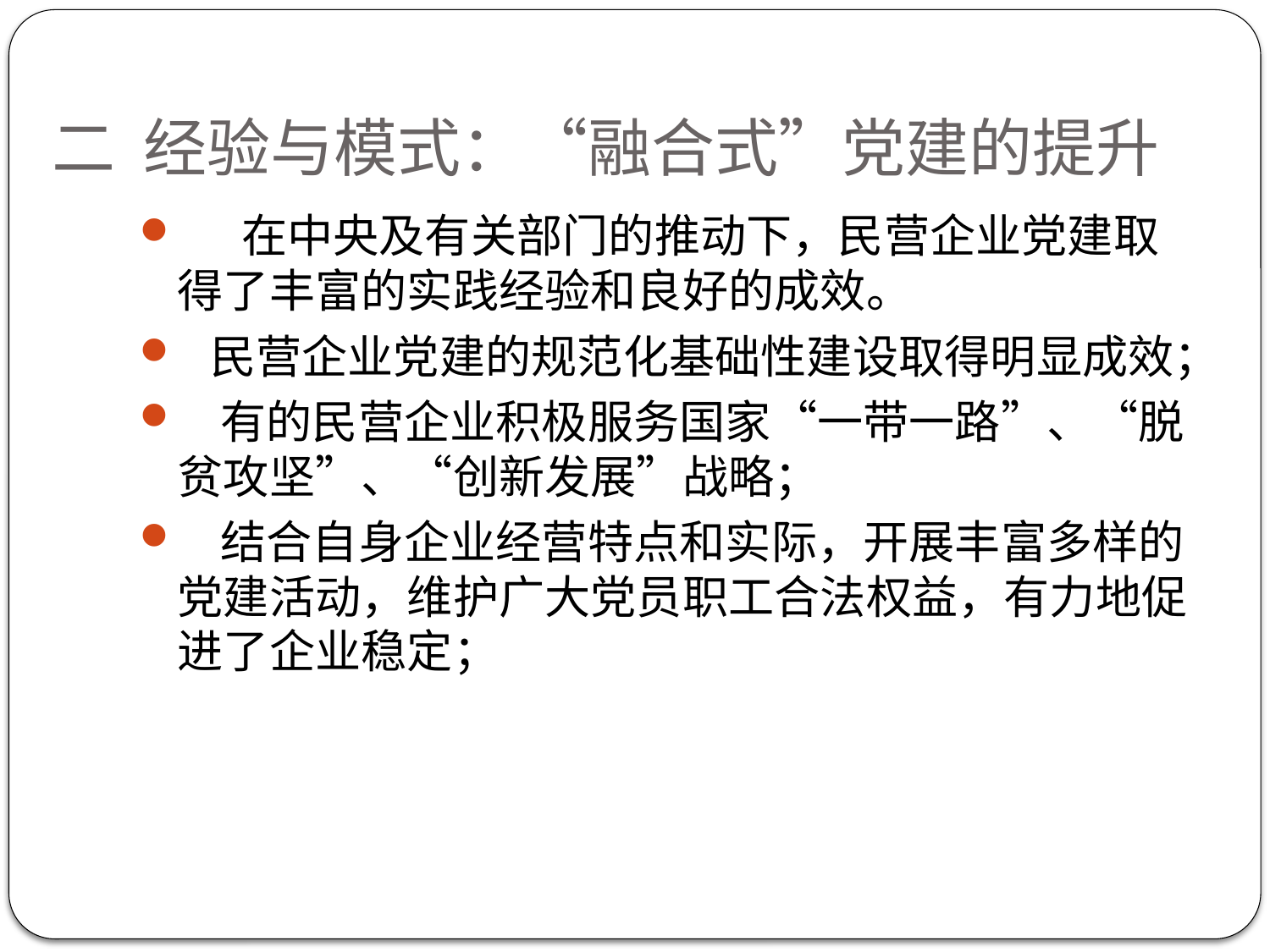

# 二  经验与模式：“融合式”党建的提升
     在中央及有关部门的推动下，民营企业党建取得了丰富的实践经验和良好的成效。
  民营企业党建的规范化基础性建设取得明显成效；
   有的民营企业积极服务国家“一带一路”、“脱贫攻坚”、“创新发展”战略；
   结合自身企业经营特点和实际，开展丰富多样的党建活动，维护广大党员职工合法权益，有力地促进了企业稳定；